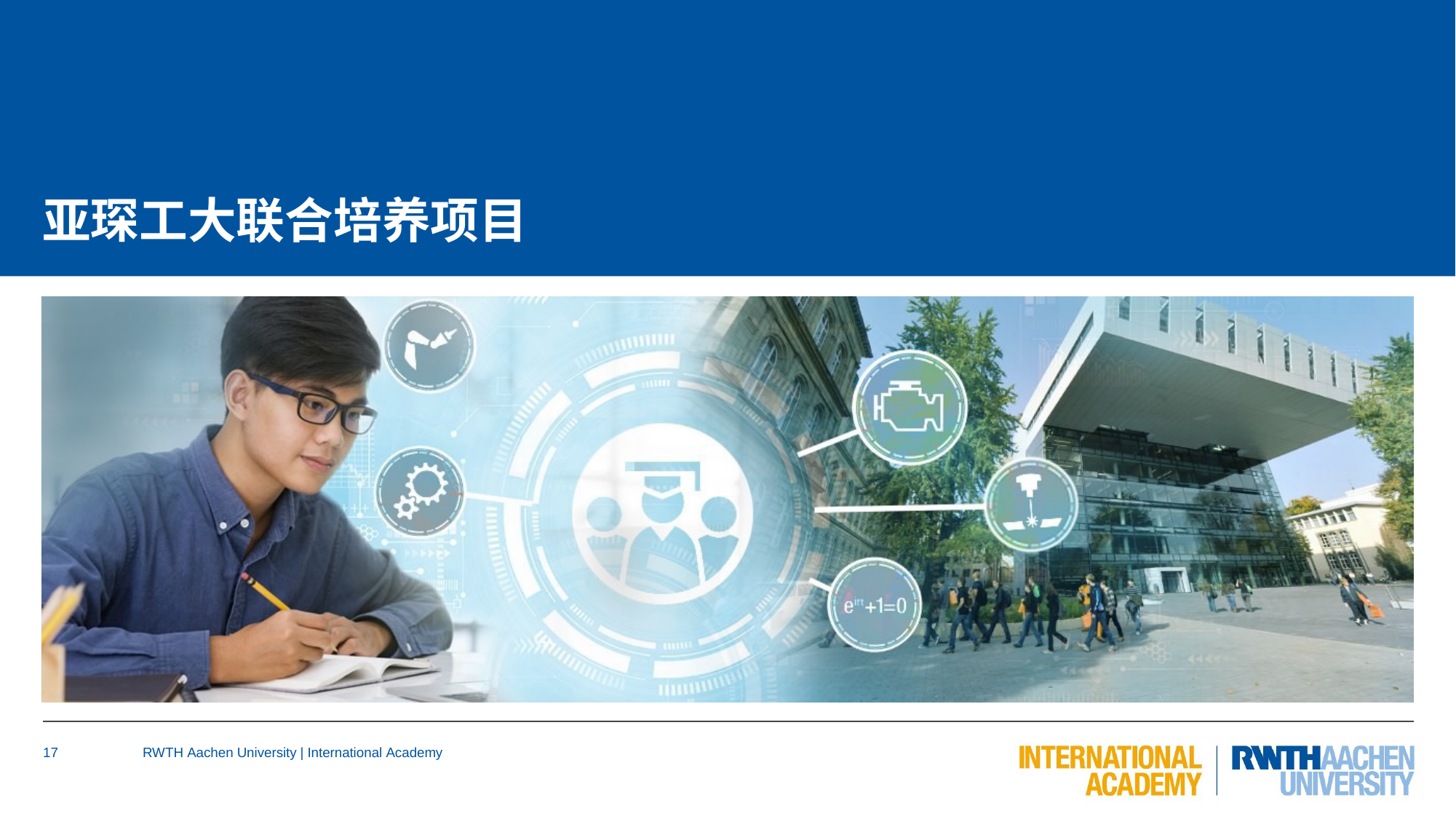

# 亚琛工大联合培养项目

17
RWTH Aachen University | International Academy